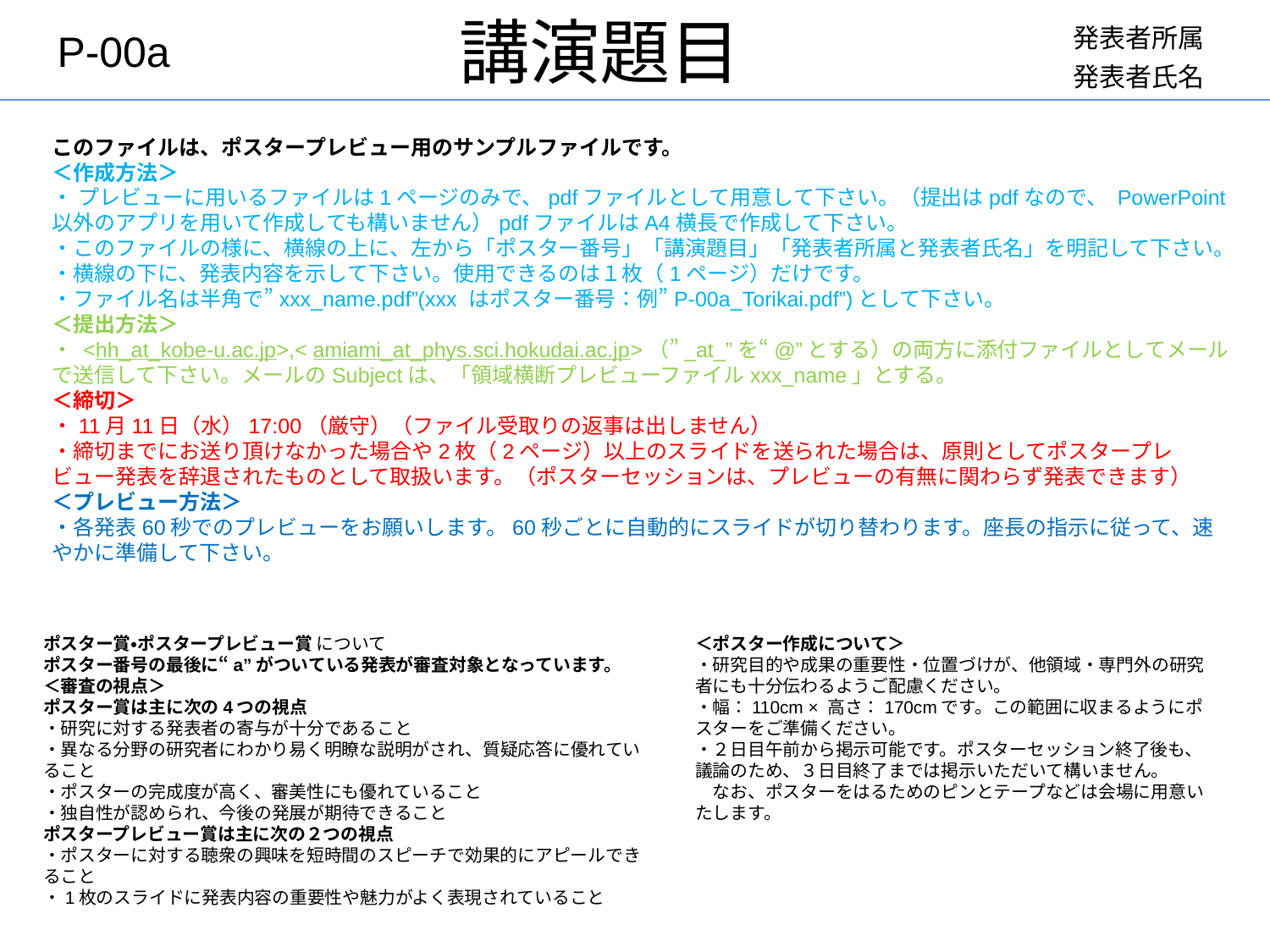

# 講演題目
P-00a
発表者所属
発表者氏名
このファイルは、ポスタープレビュー用のサンプルファイルです。
＜作成方法＞
・ プレビューに用いるファイルは1ページのみで、pdfファイルとして用意して下さい。（提出はpdfなので、 PowerPoint以外のアプリを用いて作成しても構いません）pdfファイルはA4横長で作成して下さい。
・このファイルの様に、横線の上に、左から「ポスター番号」「講演題目」「発表者所属と発表者氏名」を明記して下さい。
・横線の下に、発表内容を示して下さい。使用できるのは１枚（1ページ）だけです。
・ファイル名は半角で”xxx_name.pdf”(xxx はポスター番号：例”P-00a_Torikai.pdf”)として下さい。
＜提出方法＞
・ <hh_at_kobe-u.ac.jp>,< amiami_at_phys.sci.hokudai.ac.jp>（”_at_”を“@”とする）の両方に添付ファイルとしてメールで送信して下さい。メールのSubjectは、「領域横断プレビューファイルxxx_name」とする。
＜締切＞
・11月11日（水）17:00（厳守）（ファイル受取りの返事は出しません）
・締切までにお送り頂けなかった場合や2枚（2ページ）以上のスライドを送られた場合は、原則としてポスタープレビュー発表を辞退されたものとして取扱います。（ポスターセッションは、プレビューの有無に関わらず発表できます）
＜プレビュー方法＞
・各発表60秒でのプレビューをお願いします。60秒ごとに自動的にスライドが切り替わります。座長の指示に従って、速やかに準備して下さい。
ポスター賞・ポスタープレビュー賞 について
ポスター番号の最後に“a”がついている発表が審査対象となっています。
＜審査の視点＞
ポスター賞は主に次の4つの視点
・研究に対する発表者の寄与が十分であること
・異なる分野の研究者にわかり易く明瞭な説明がされ、質疑応答に優れていること
・ポスターの完成度が高く、審美性にも優れていること
・独自性が認められ、今後の発展が期待できること
ポスタープレビュー賞は主に次の２つの視点
・ポスターに対する聴衆の興味を短時間のスピーチで効果的にアピールできること
・1枚のスライドに発表内容の重要性や魅力がよく表現されていること
＜ポスター作成について＞
・研究目的や成果の重要性・位置づけが、他領域・専門外の研究者にも十分伝わるようご配慮ください。
・幅：110cm × 高さ：170cmです。この範囲に収まるようにポスターをご準備ください。
・２日目午前から掲示可能です。ポスターセッション終了後も、議論のため、３日目終了までは掲示いただいて構いません。
　なお、ポスターをはるためのピンとテープなどは会場に用意いたします。